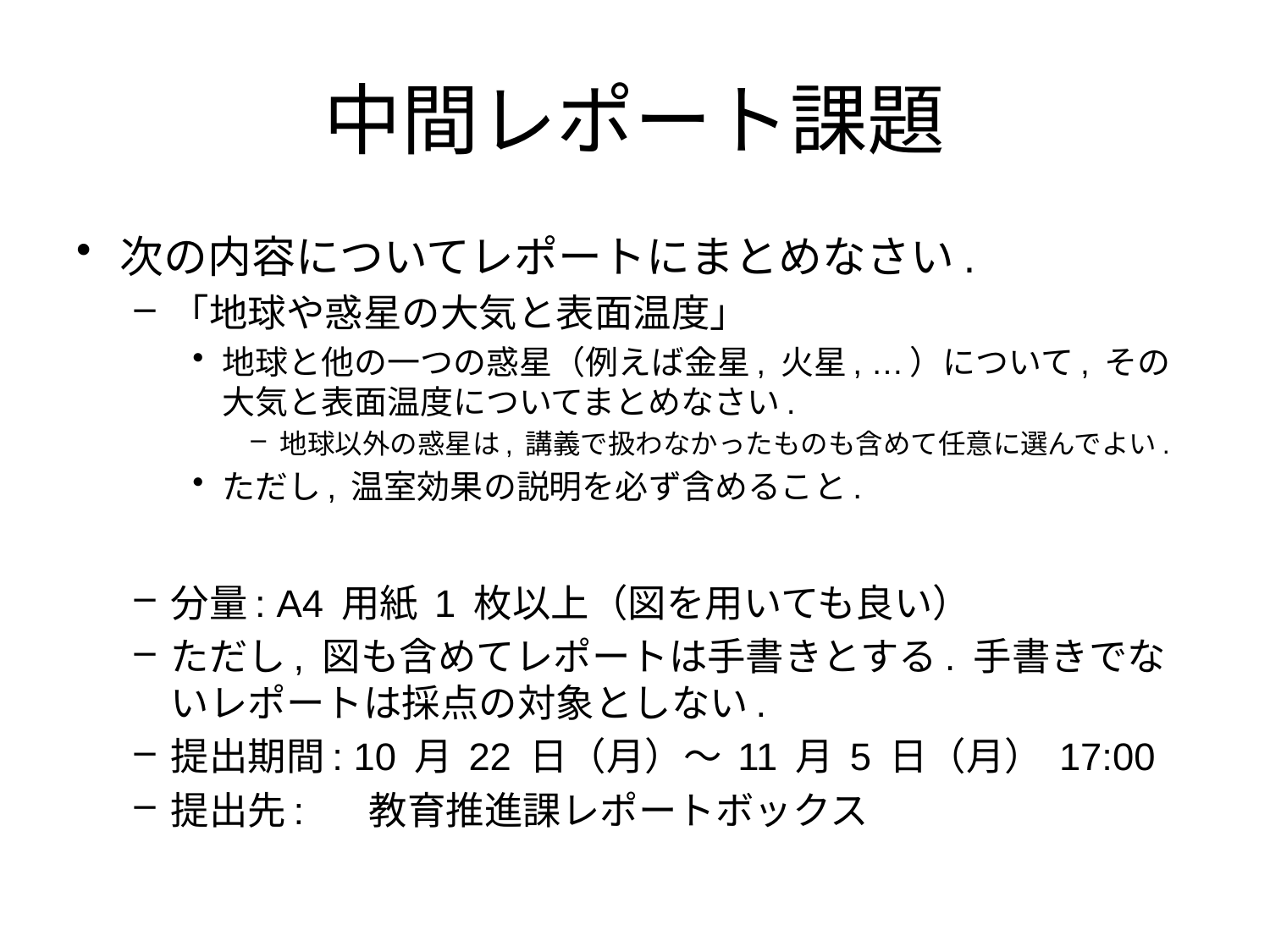

# 中間レポート課題
次の内容についてレポートにまとめなさい.
「地球や惑星の大気と表面温度」
地球と他の一つの惑星（例えば金星, 火星, …）について, その大気と表面温度についてまとめなさい.
地球以外の惑星は, 講義で扱わなかったものも含めて任意に選んでよい.
ただし, 温室効果の説明を必ず含めること.

分量: A4 用紙 1 枚以上（図を用いても良い）
ただし, 図も含めてレポートは手書きとする. 手書きでないレポートは採点の対象としない.
提出期間: 10 月 22 日（月）～ 11 月 5 日（月） 17:00
提出先: 	教育推進課レポートボックス